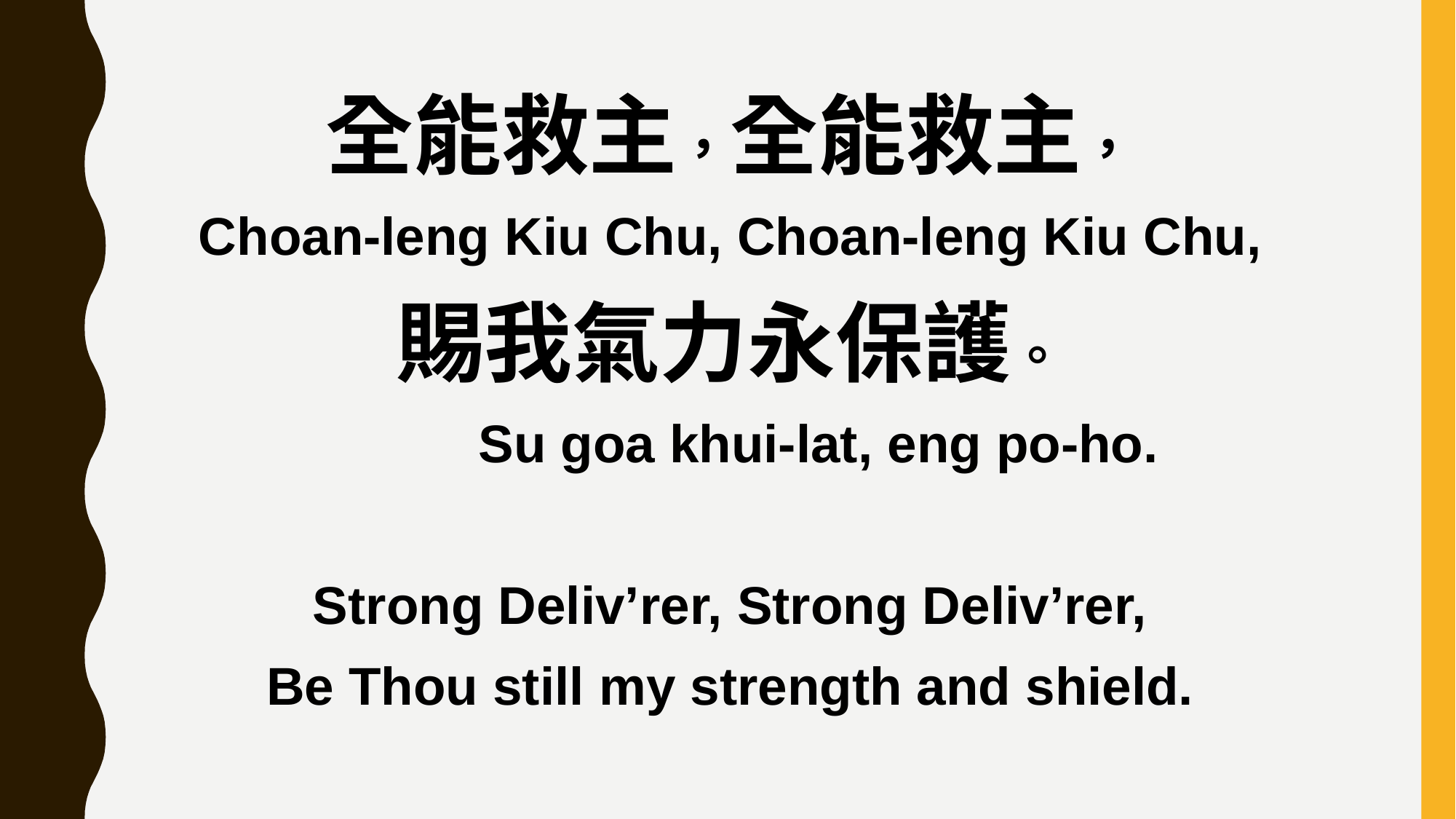

全能救主，全能救主，
Choan-leng Kiu Chu, Choan-leng Kiu Chu,
賜我氣力永保護。
                   Su goa khui-lat, eng po-ho.

Strong Deliv’rer, Strong Deliv’rer,
Be Thou still my strength and shield.